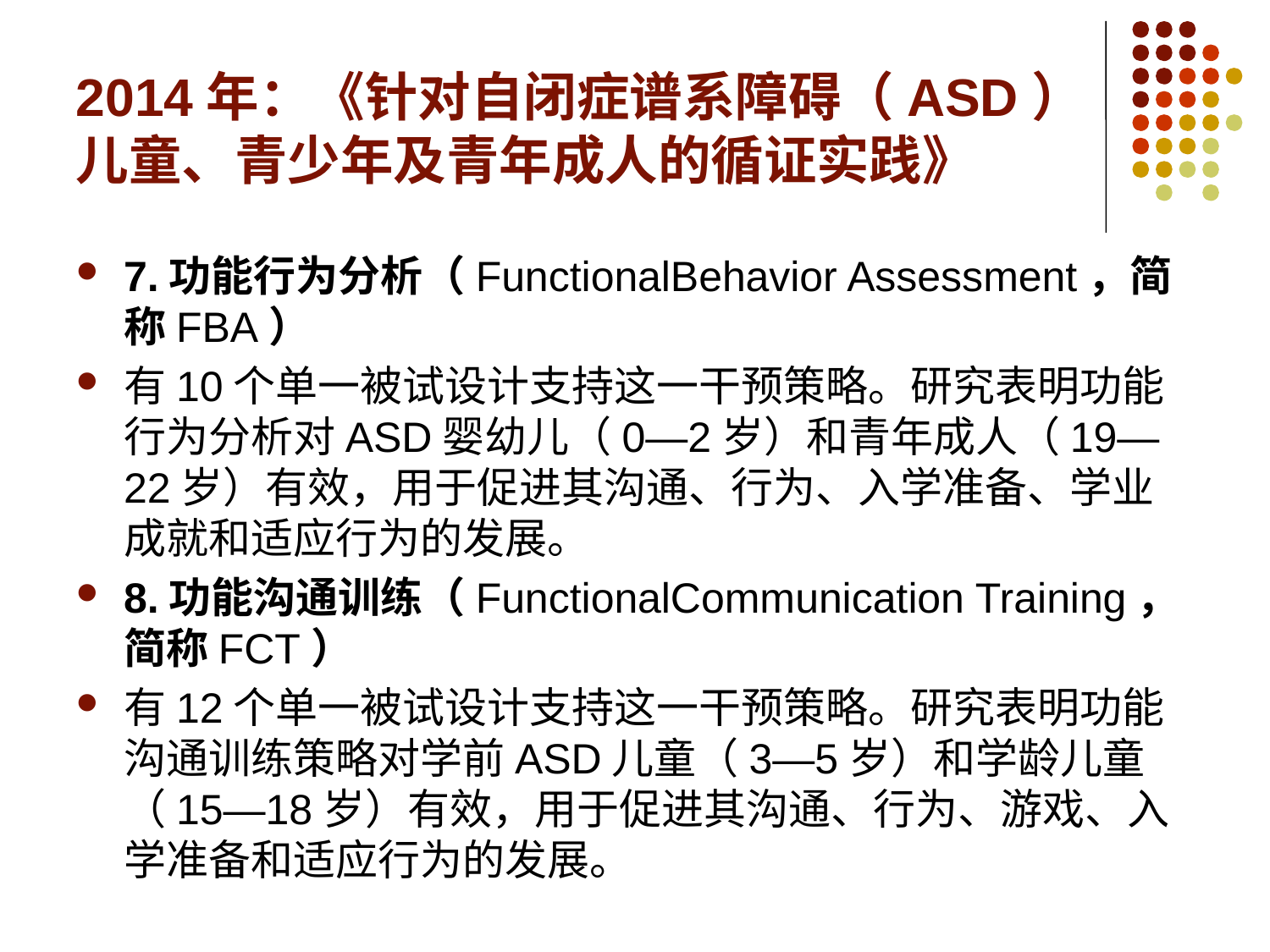

# 2014年：《针对自闭症谱系障碍（ASD）儿童、青少年及青年成人的循证实践》
7.功能行为分析（FunctionalBehavior Assessment，简称FBA）
有10个单一被试设计支持这一干预策略。研究表明功能行为分析对ASD婴幼儿（0—2岁）和青年成人（19—22岁）有效，用于促进其沟通、行为、入学准备、学业成就和适应行为的发展。
8.功能沟通训练（FunctionalCommunication Training，简称FCT）
有12个单一被试设计支持这一干预策略。研究表明功能沟通训练策略对学前ASD儿童（3—5岁）和学龄儿童（15—18岁）有效，用于促进其沟通、行为、游戏、入学准备和适应行为的发展。